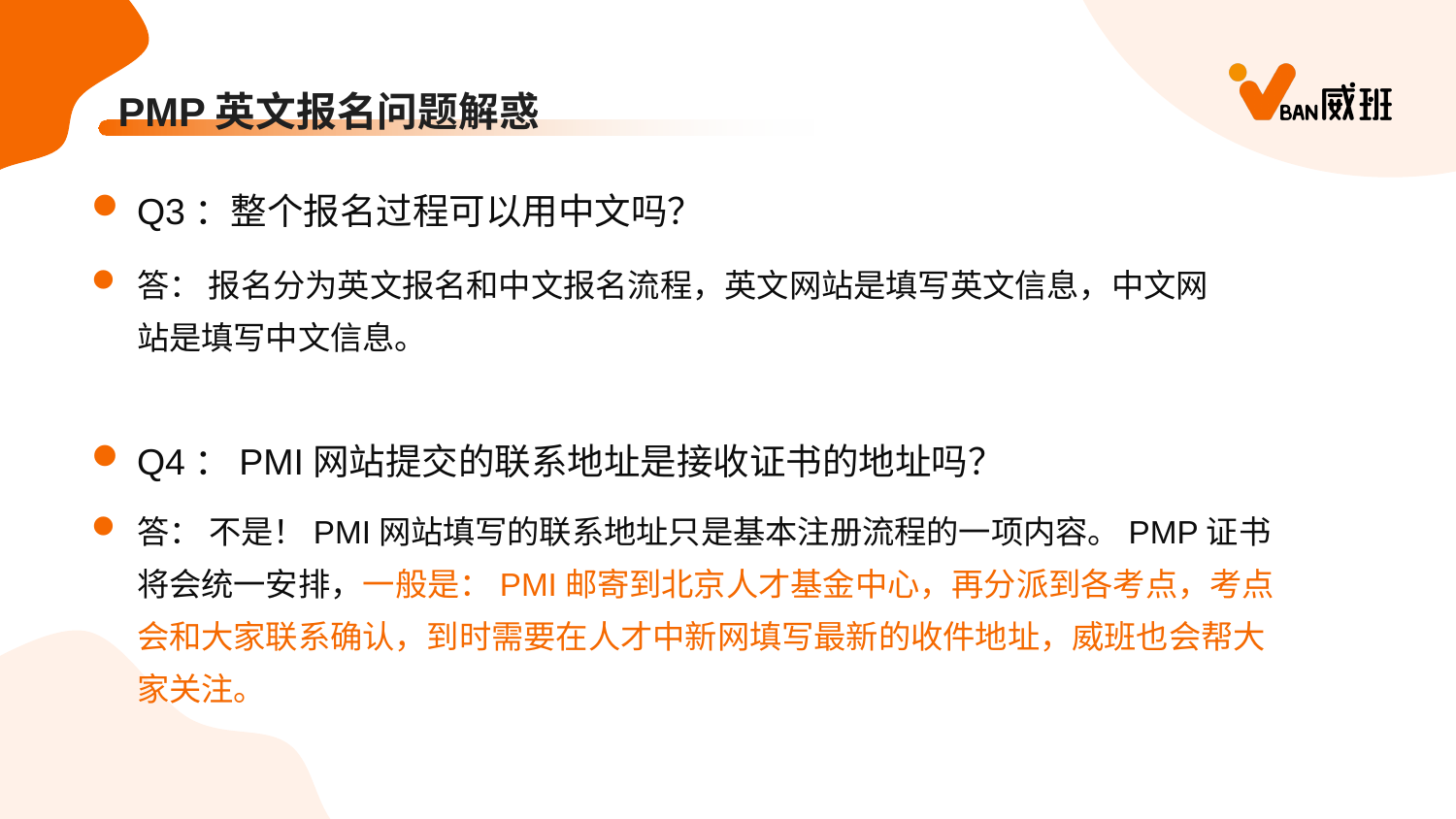

PMP英文报名问题解惑
Q3：整个报名过程可以用中文吗？
答： 报名分为英文报名和中文报名流程，英文网站是填写英文信息，中文网站是填写中文信息。

Q4：PMI网站提交的联系地址是接收证书的地址吗？
答： 不是！PMI网站填写的联系地址只是基本注册流程的一项内容。PMP证书将会统一安排，一般是：PMI邮寄到北京人才基金中心，再分派到各考点，考点会和大家联系确认，到时需要在人才中新网填写最新的收件地址，威班也会帮大家关注。